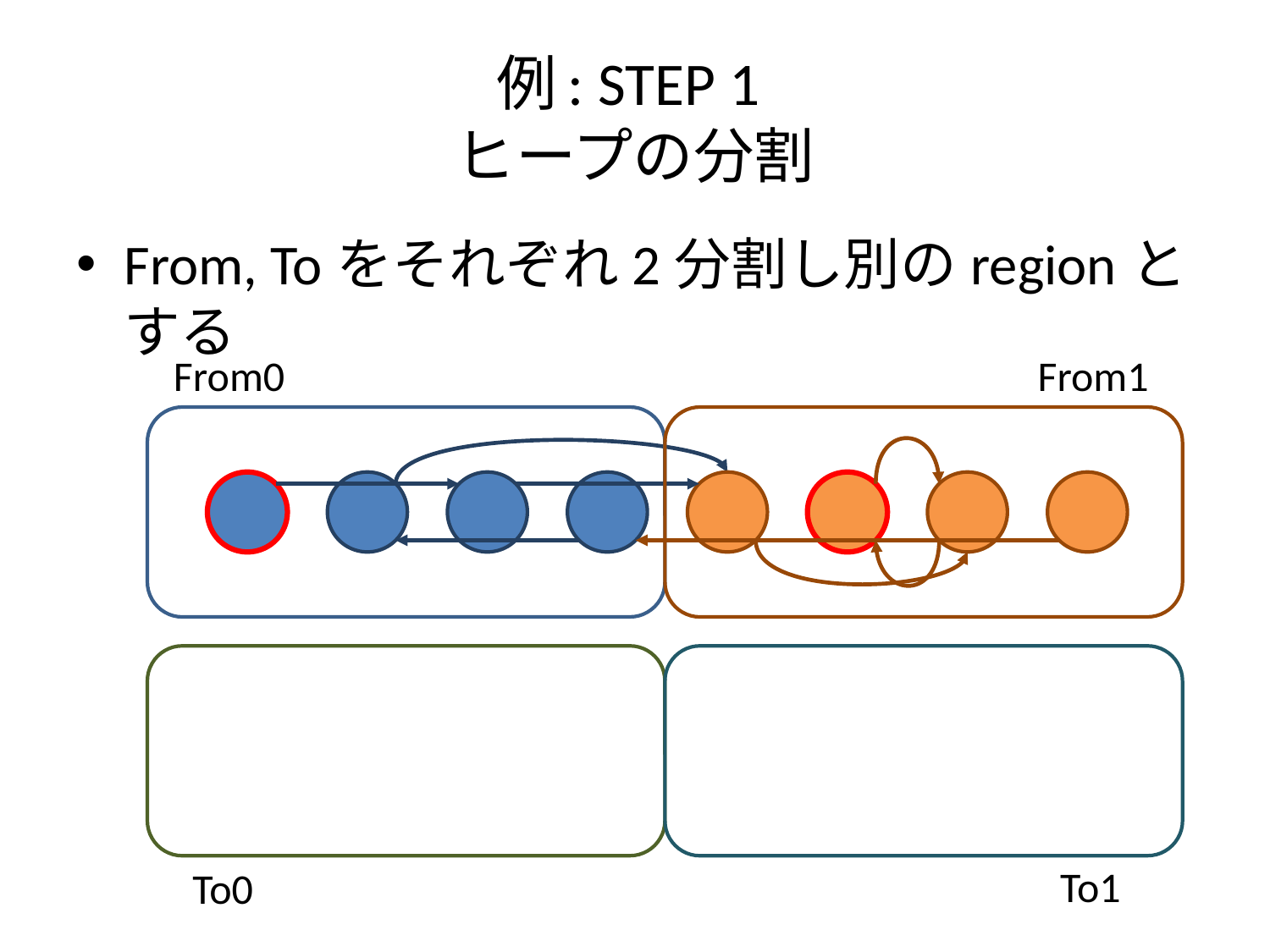

# 例: STEP 1 ヒープの分割
From, Toをそれぞれ2分割し別のregionとする
From1
From0

To1
To0